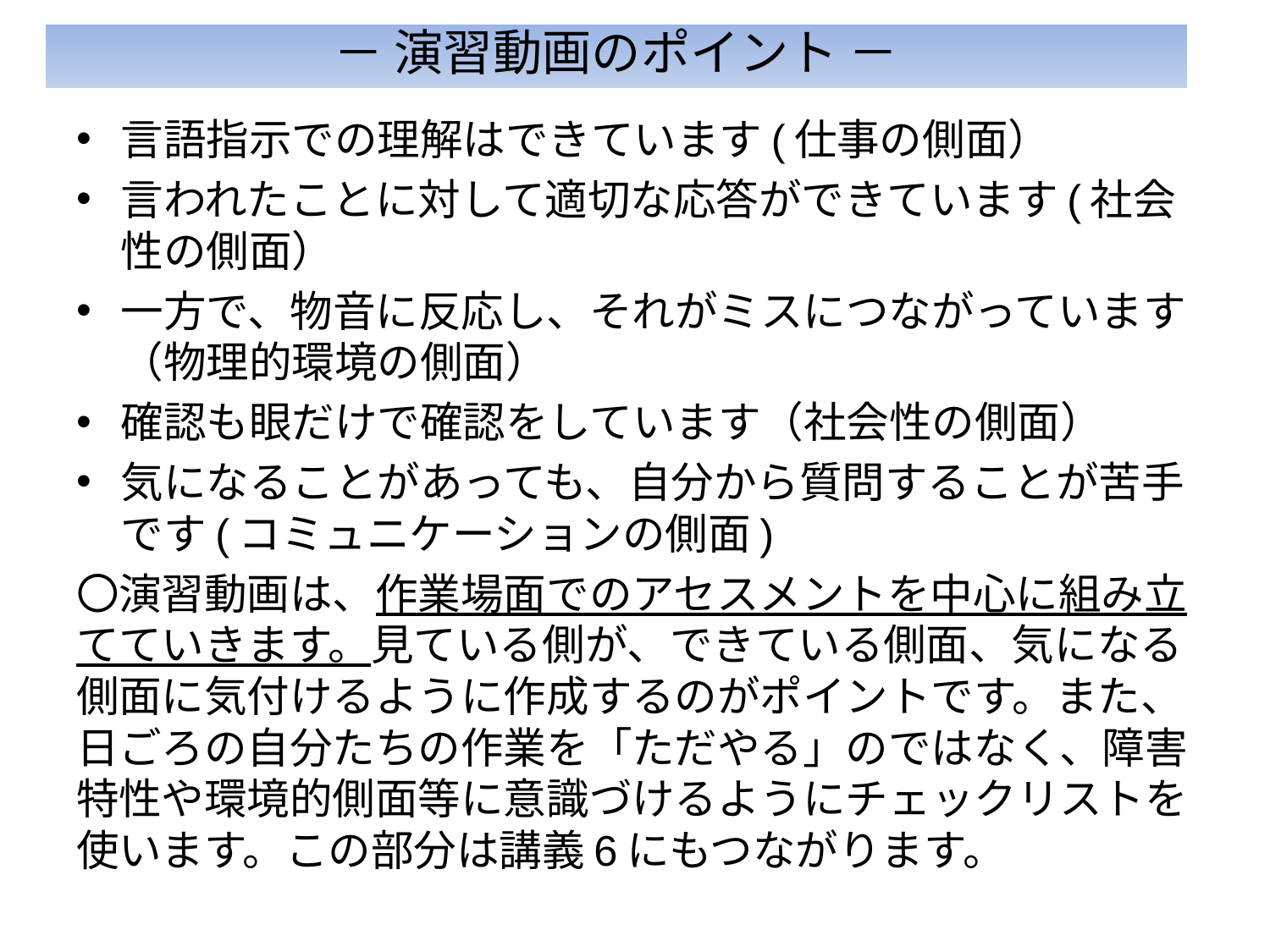

－ 演習動画のポイント －
言語指示での理解はできています(仕事の側面）
言われたことに対して適切な応答ができています(社会性の側面）
一方で、物音に反応し、それがミスにつながっています（物理的環境の側面）
確認も眼だけで確認をしています（社会性の側面）
気になることがあっても、自分から質問することが苦手です(コミュニケーションの側面)
〇演習動画は、作業場面でのアセスメントを中心に組み立てていきます。見ている側が、できている側面、気になる側面に気付けるように作成するのがポイントです。また、日ごろの自分たちの作業を「ただやる」のではなく、障害特性や環境的側面等に意識づけるようにチェックリストを使います。この部分は講義6にもつながります。